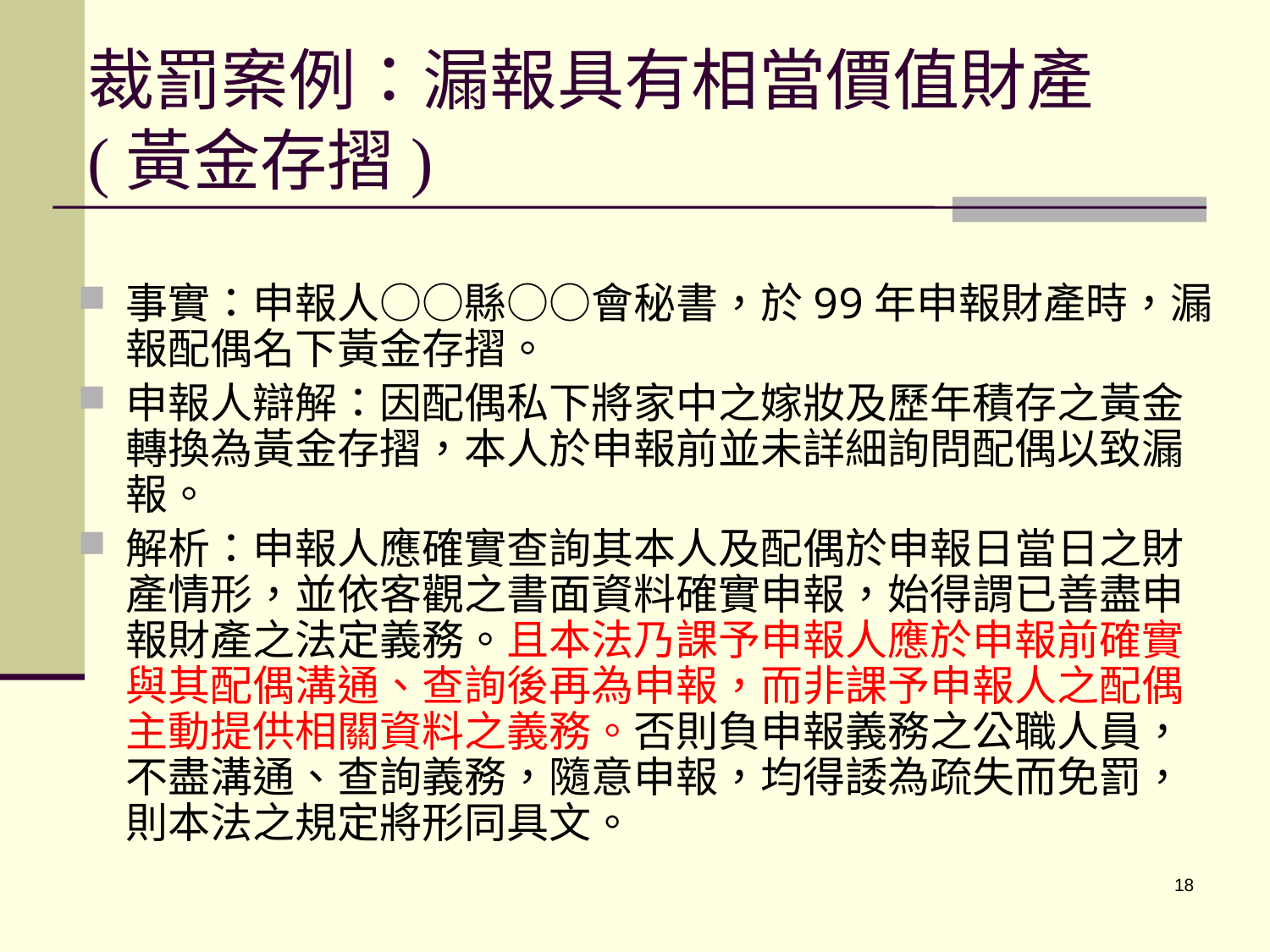

# 裁罰案例：漏報具有相當價值財產(黃金存摺)
事實：申報人○○縣○○會秘書，於99年申報財產時，漏報配偶名下黃金存摺。
申報人辯解：因配偶私下將家中之嫁妝及歷年積存之黃金轉換為黃金存摺，本人於申報前並未詳細詢問配偶以致漏報。
解析：申報人應確實查詢其本人及配偶於申報日當日之財產情形，並依客觀之書面資料確實申報，始得謂已善盡申報財產之法定義務。且本法乃課予申報人應於申報前確實與其配偶溝通、查詢後再為申報，而非課予申報人之配偶主動提供相關資料之義務。否則負申報義務之公職人員，不盡溝通、查詢義務，隨意申報，均得諉為疏失而免罰，則本法之規定將形同具文。
18